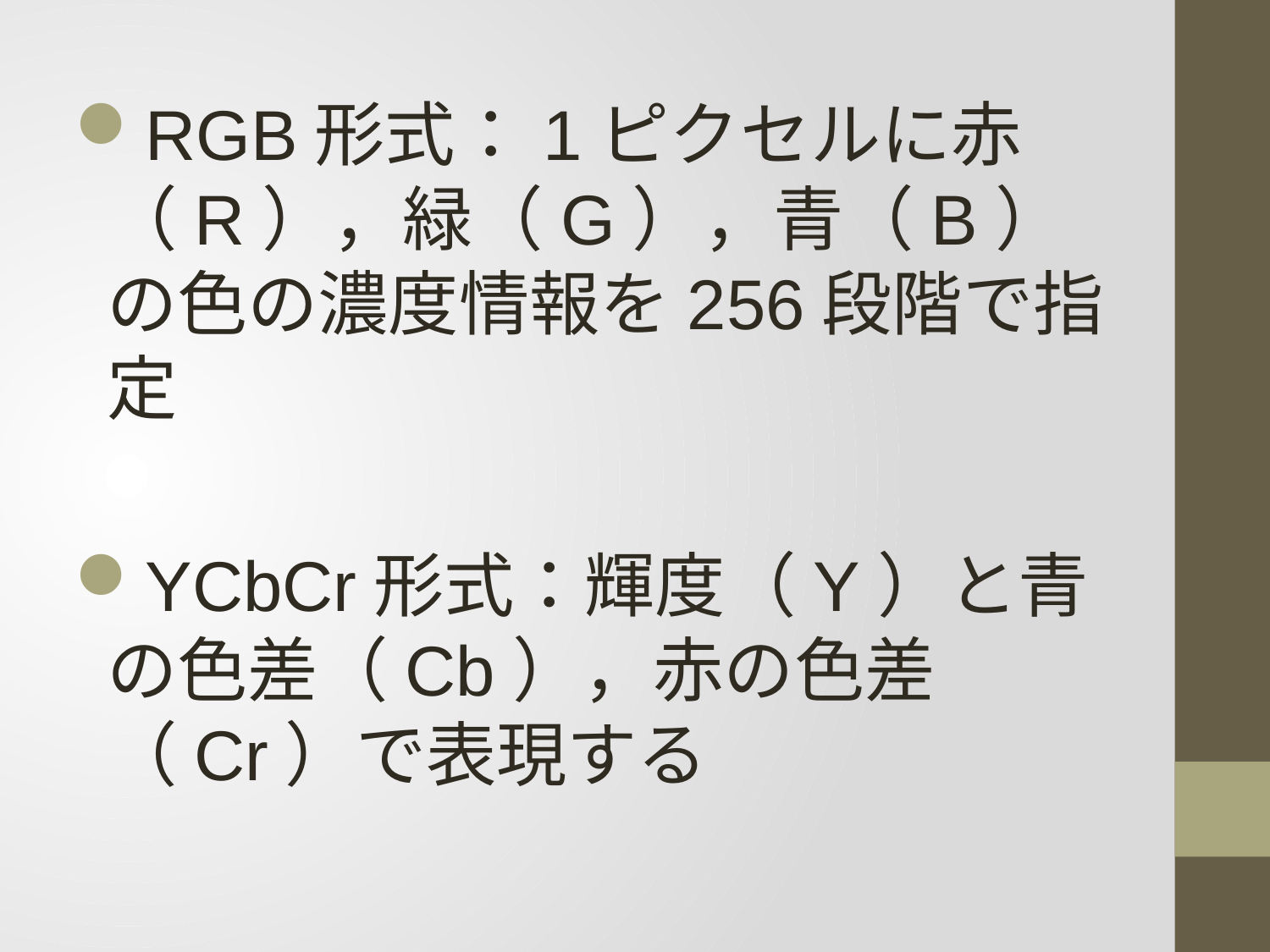

RGB形式：1ピクセルに赤（R），緑（G），青（B）の色の濃度情報を256段階で指定

YCbCr形式：輝度（Y）と青の色差（Cb），赤の色差（Cr）で表現する